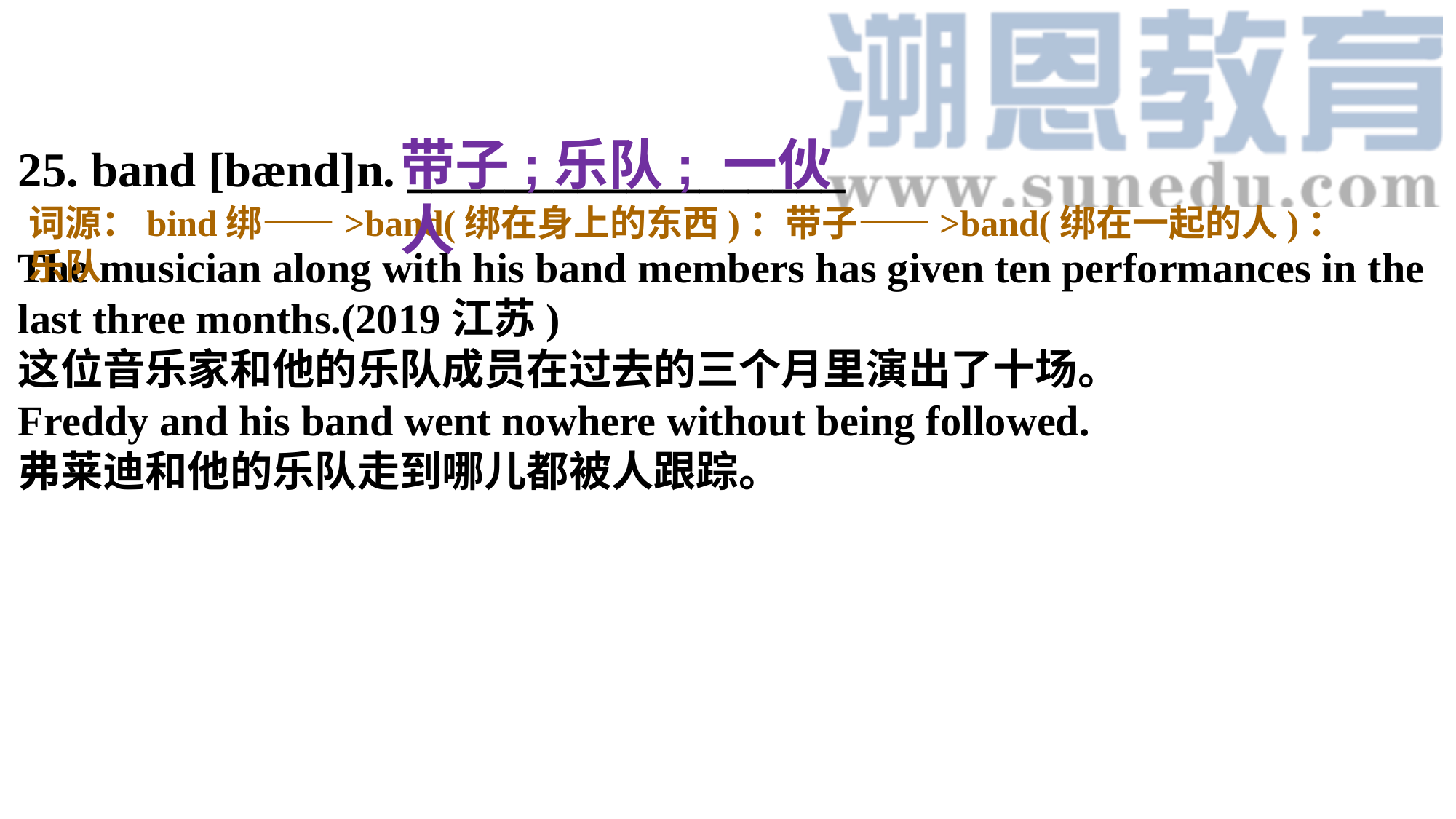

带子;乐队; 一伙人
25. band [bænd]n. __________________

The musician along with his band members has given ten performances in the last three months.(2019江苏)这位音乐家和他的乐队成员在过去的三个月里演出了十场。Freddy and his band went nowhere without being followed.弗莱迪和他的乐队走到哪儿都被人跟踪。
词源：bind绑——>band(绑在身上的东西)：带子——>band(绑在一起的人)：乐队